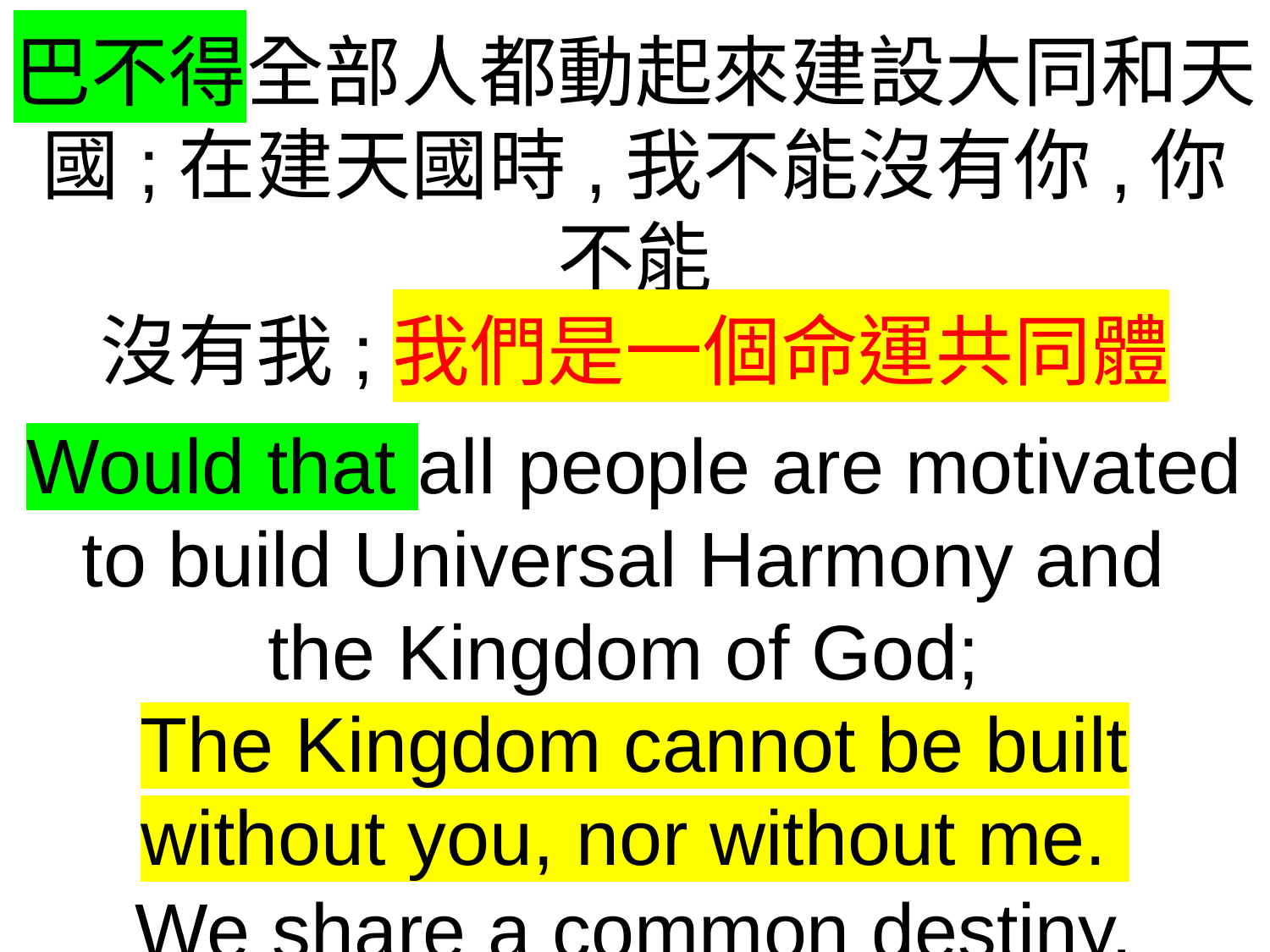

巴不得全部人都動起來建設大同和天國;在建天國時,我不能沒有你,你不能
沒有我;我們是一個命運共同體
Would that all people are motivated to build Universal Harmony and
the Kingdom of God;
The Kingdom cannot be built without you, nor without me.
We share a common destiny.